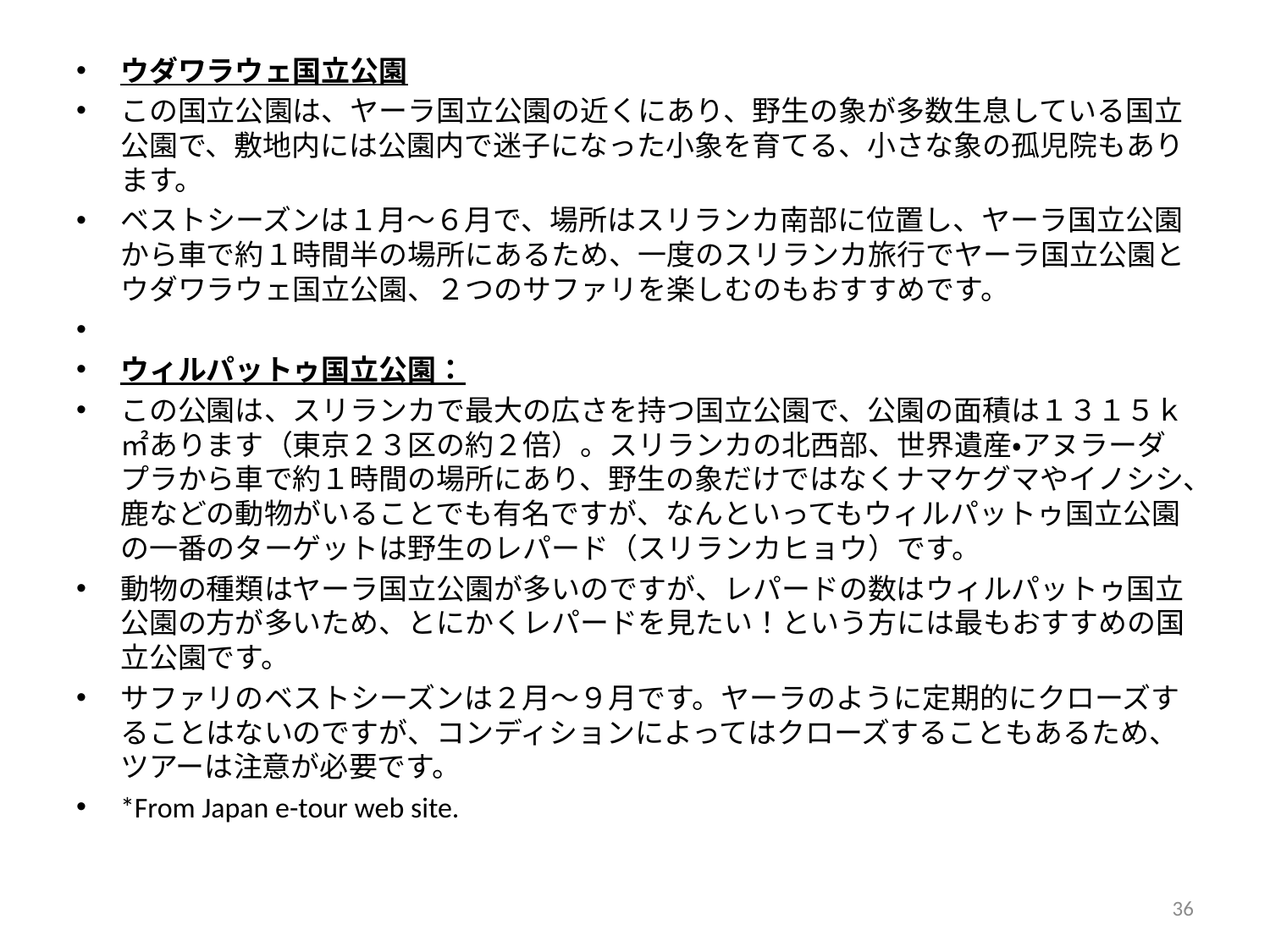

ウダワラウェ国立公園
この国立公園は、ヤーラ国立公園の近くにあり、野生の象が多数生息している国立公園で、敷地内には公園内で迷子になった小象を育てる、小さな象の孤児院もあります。
ベストシーズンは１月～６月で、場所はスリランカ南部に位置し、ヤーラ国立公園から車で約１時間半の場所にあるため、一度のスリランカ旅行でヤーラ国立公園とウダワラウェ国立公園、２つのサファリを楽しむのもおすすめです。

ウィルパットゥ国立公園：
この公園は、スリランカで最大の広さを持つ国立公園で、公園の面積は１３１５ｋ㎡あります（東京２３区の約２倍）。スリランカの北西部、世界遺産・アヌラーダプラから車で約１時間の場所にあり、野生の象だけではなくナマケグマやイノシシ、鹿などの動物がいることでも有名ですが、なんといってもウィルパットゥ国立公園の一番のターゲットは野生のレパード（スリランカヒョウ）です。
動物の種類はヤーラ国立公園が多いのですが、レパードの数はウィルパットゥ国立公園の方が多いため、とにかくレパードを見たい！という方には最もおすすめの国立公園です。
サファリのベストシーズンは２月～９月です。ヤーラのように定期的にクローズすることはないのですが、コンディションによってはクローズすることもあるため、ツアーは注意が必要です。
*From Japan e-tour web site.

36